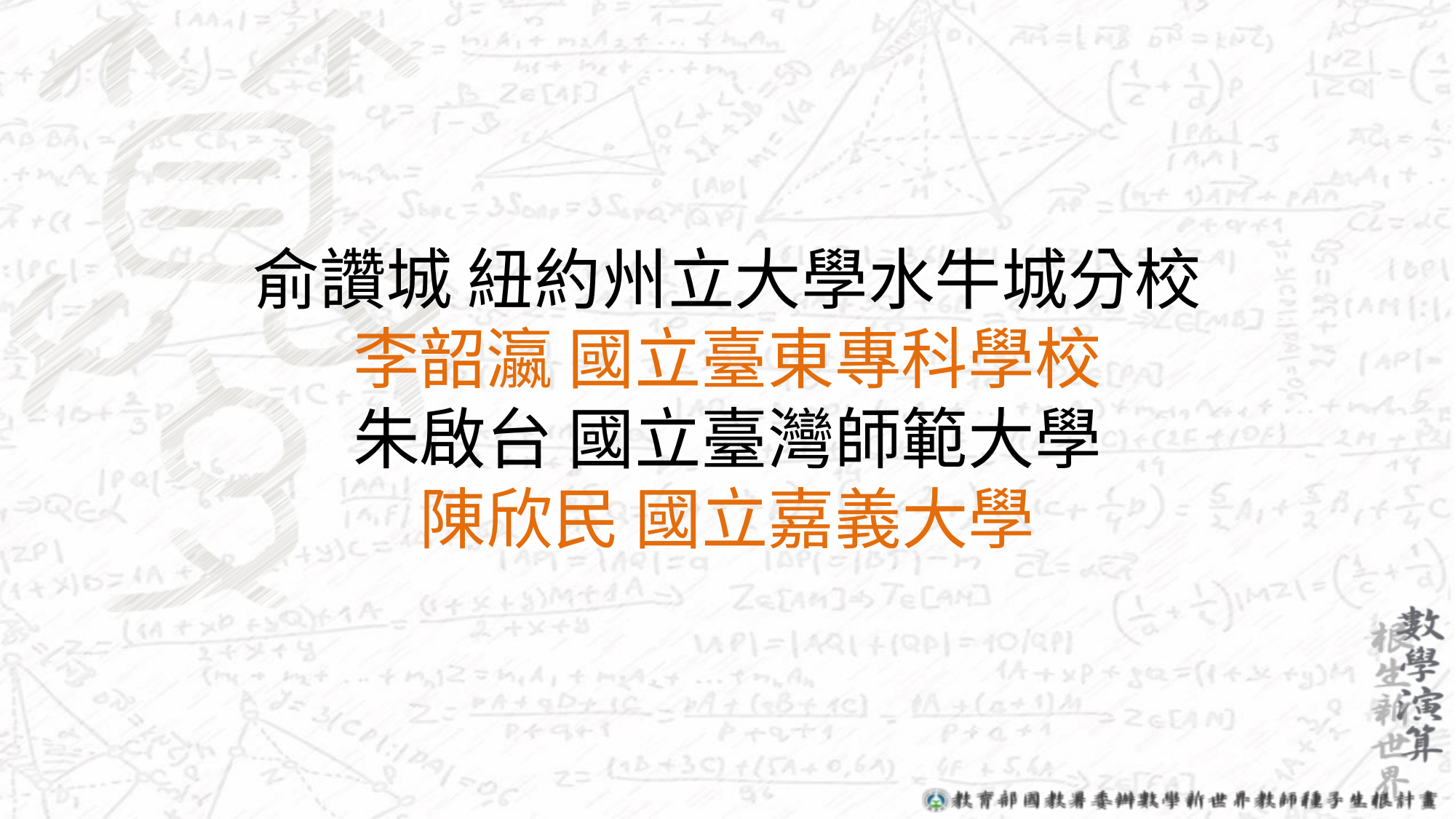

# 俞讚城 紐約州立大學水牛城分校 李韶瀛 國立臺東專科學校 朱啟台 國立臺灣師範大學 陳欣民 國立嘉義大學